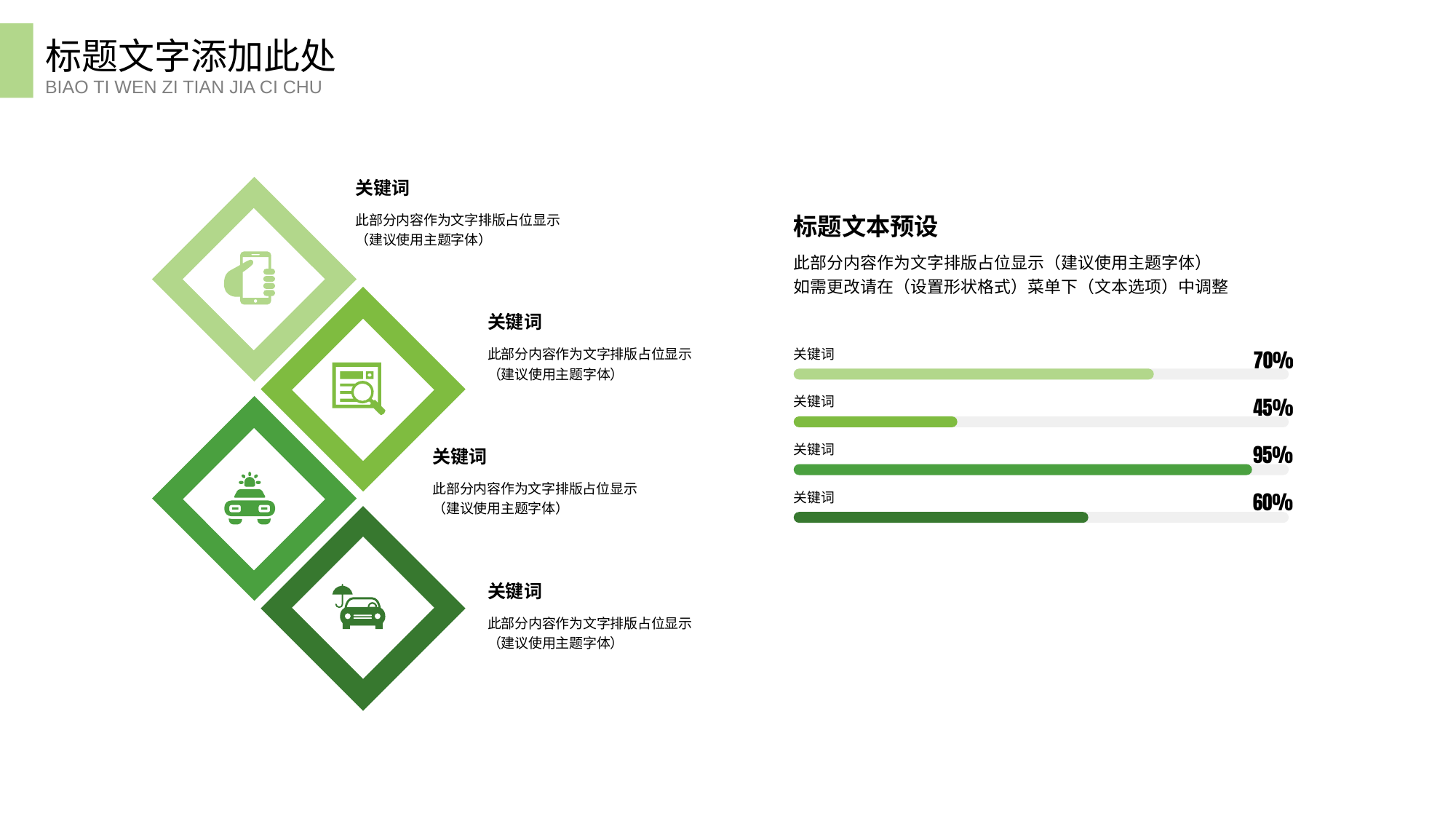

标题文字添加此处
BIAO TI WEN ZI TIAN JIA CI CHU
关键词

此部分内容作为文字排版占位显示
（建议使用主题字体）

关键词

此部分内容作为文字排版占位显示
（建议使用主题字体）

关键词

此部分内容作为文字排版占位显示
（建议使用主题字体）

关键词

此部分内容作为文字排版占位显示
（建议使用主题字体）
标题文本预设
此部分内容作为文字排版占位显示（建议使用主题字体）
如需更改请在（设置形状格式）菜单下（文本选项）中调整
关键词
70%

关键词
45%

关键词
95%

关键词
60%